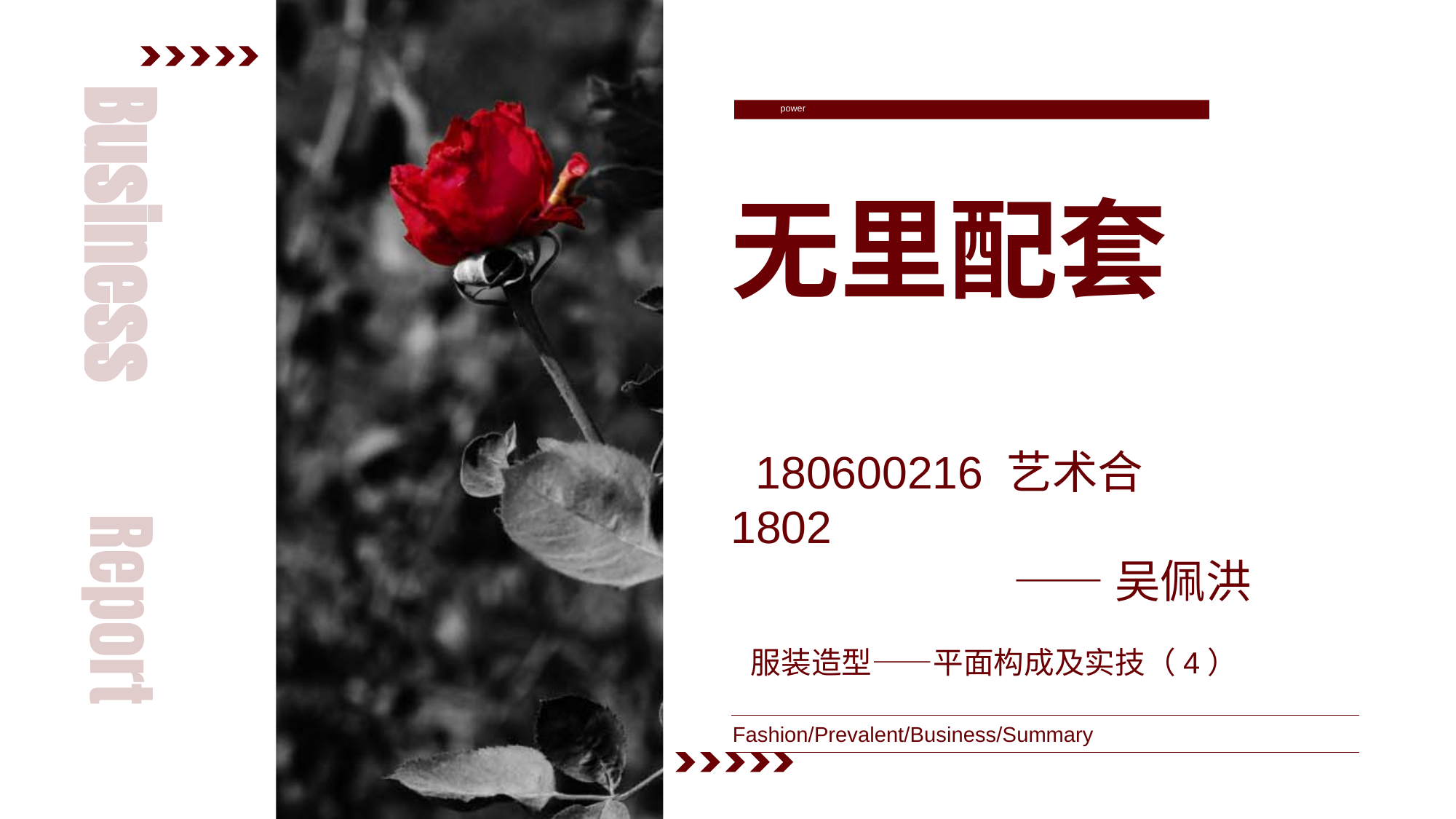

power

无里配套
Business
  180600216 艺术合1802
——吴佩洪

服装造型——平面构成及实技（4）
Report
Fashion/Prevalent/Business/Summary